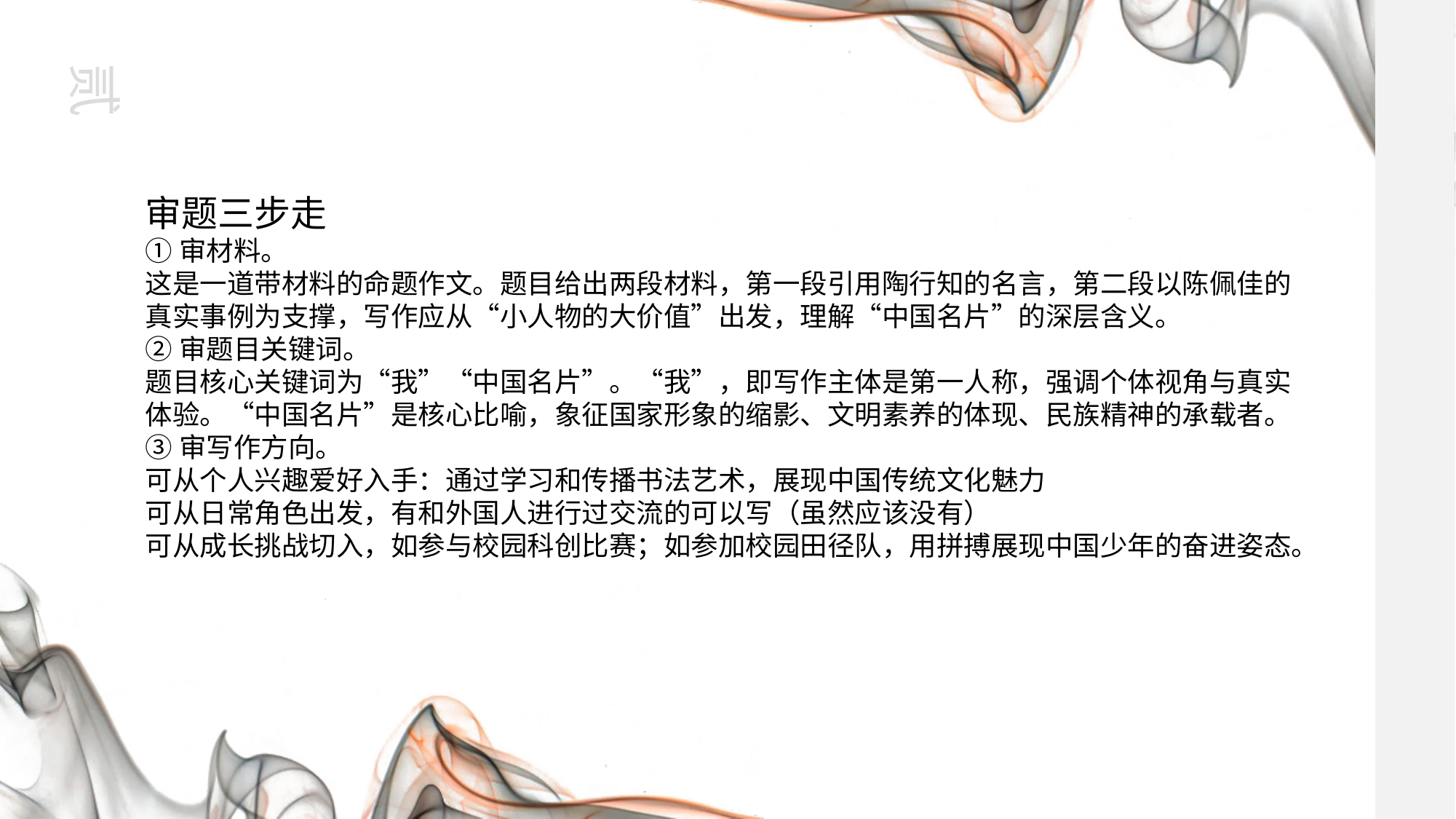

贰
审题三步走
①审材料。
这是一道带材料的命题作文。题目给出两段材料，第一段引用陶行知的名言，第二段以陈佩佳的真实事例为支撑，写作应从“小人物的大价值”出发，理解“中国名片”的深层含义。
②审题目关键词。
题目核心关键词为“我”“中国名片”。“我”，即写作主体是第一人称，强调个体视角与真实体验。“中国名片”是核心比喻，象征国家形象的缩影、文明素养的体现、民族精神的承载者。
③审写作方向。
可从个人兴趣爱好入手：通过学习和传播书法艺术，展现中国传统文化魅力
可从日常角色出发，有和外国人进行过交流的可以写（虽然应该没有）
可从成长挑战切入，如参与校园科创比赛；如参加校园田径队，用拼搏展现中国少年的奋进姿态。

e7d195523061f1c0092ce48a5fc95870a0687ac45bc8b2caB227BFDC40F9DB2B7A559DE97B8BDC6E716585DDCE188C7BF488BAA08C98985C74A3E1B5E305210FABE6A8AE2A6A8AB67019A6860E9B7AF5A1AA0AE848054FD2292C11D02CA017BFBB3E67E2D7C71CE3B489A22E9D8CF6970AFE47064DEFADBFDE77AC9F8F0B49A18D0932244AC73491